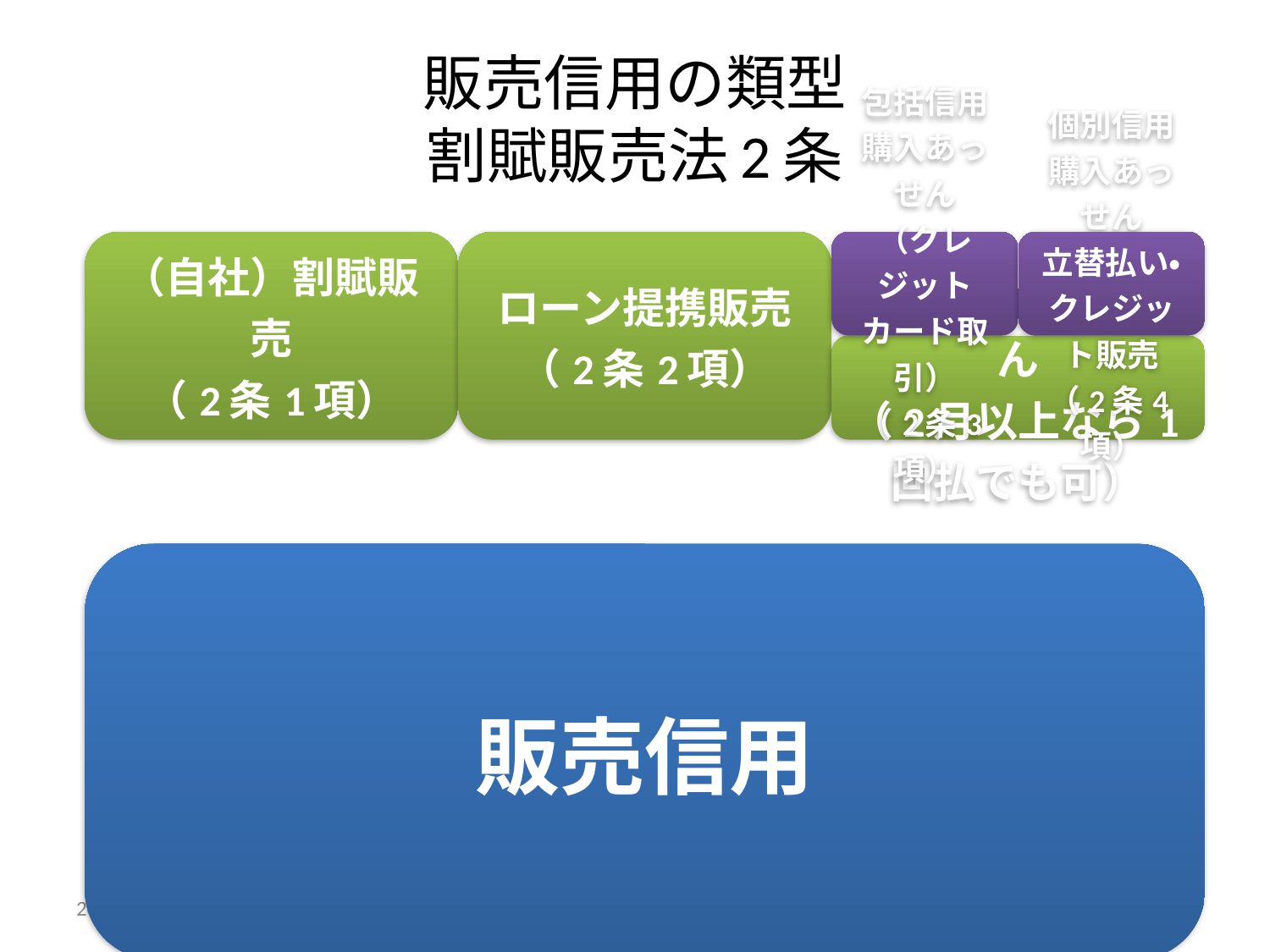

# 販売信用の類型 割賦販売法2条
販売信用
（自社）割賦販売
（2条1項）
ローン提携販売
（2条2項）
2014/11/11
Lecture on Contract
32